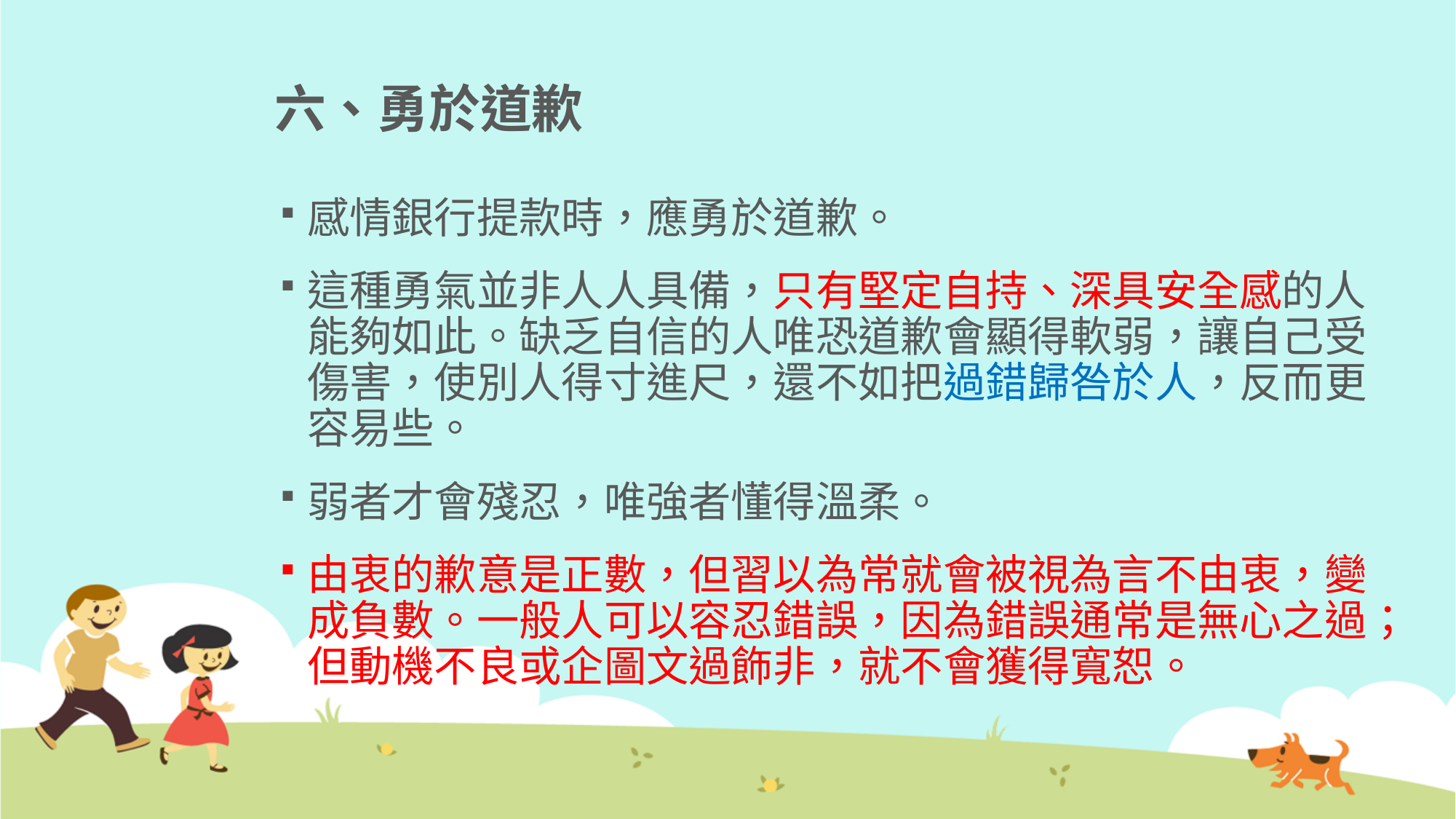

# 六、勇於道歉
感情銀行提款時，應勇於道歉。
這種勇氣並非人人具備，只有堅定自持、深具安全感的人能夠如此。缺乏自信的人唯恐道歉會顯得軟弱，讓自己受傷害，使別人得寸進尺，還不如把過錯歸咎於人，反而更容易些。
弱者才會殘忍，唯強者懂得溫柔。
由衷的歉意是正數，但習以為常就會被視為言不由衷，變成負數。一般人可以容忍錯誤，因為錯誤通常是無心之過；但動機不良或企圖文過飾非，就不會獲得寬恕。